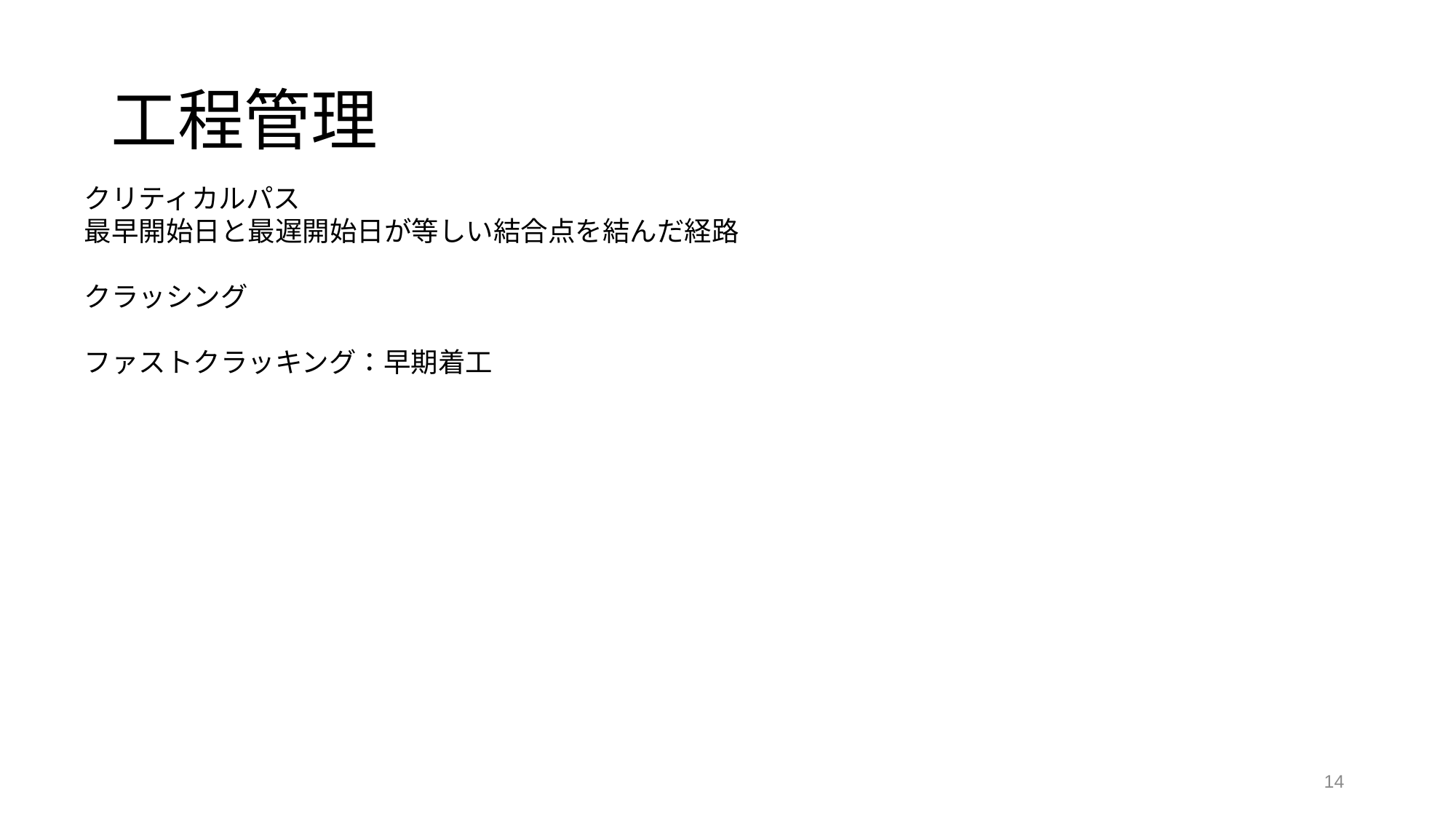

# 工程管理
クリティカルパス
最早開始日と最遅開始日が等しい結合点を結んだ経路

クラッシング

ファストクラッキング：早期着工

14